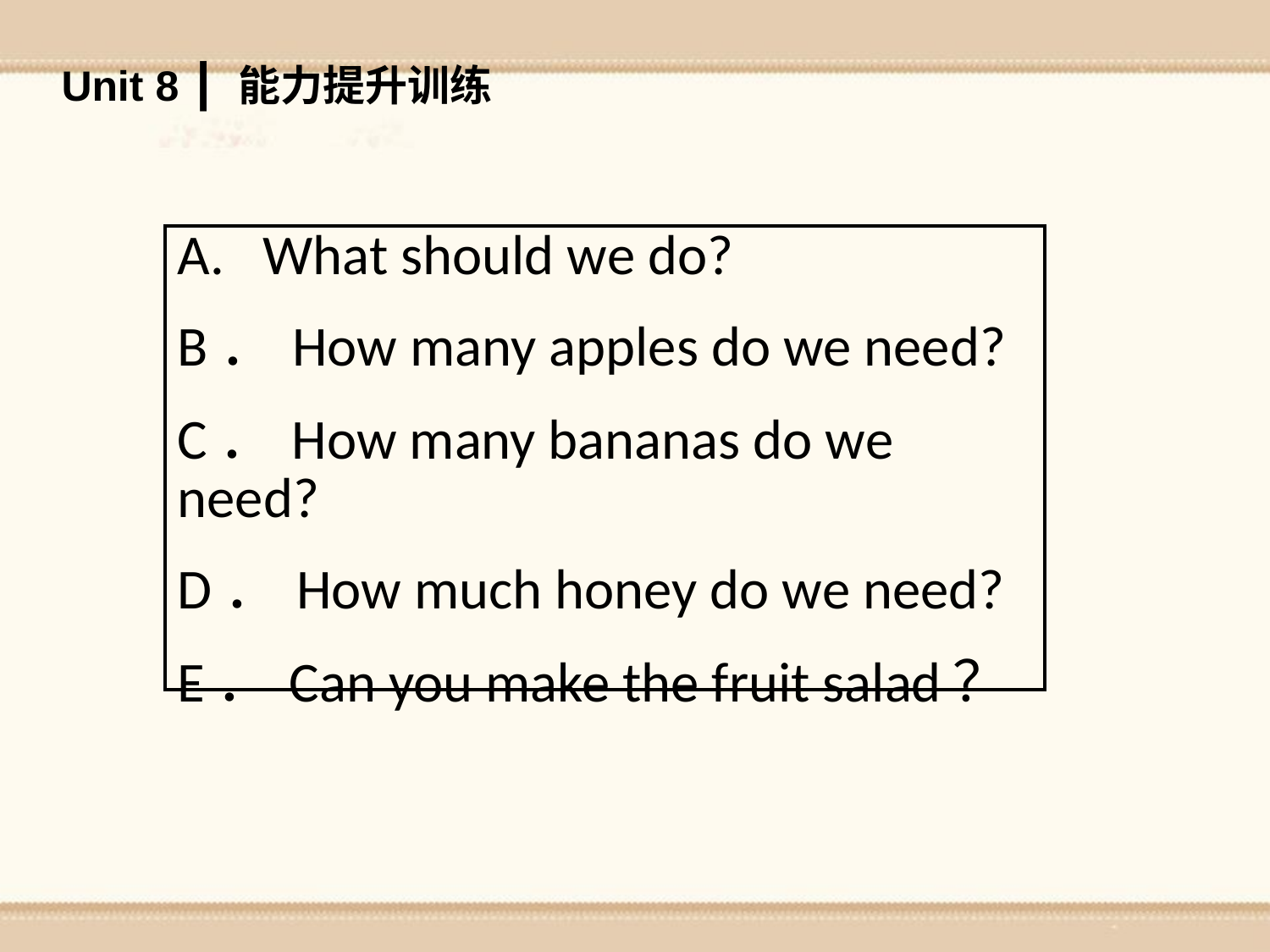

Unit 8 ┃ 能力提升训练

| A. What should we do? B．How many apples do we need? C．How many bananas do we need? D．How much honey do we need? E．Can you make the fruit salad？ |
| --- |